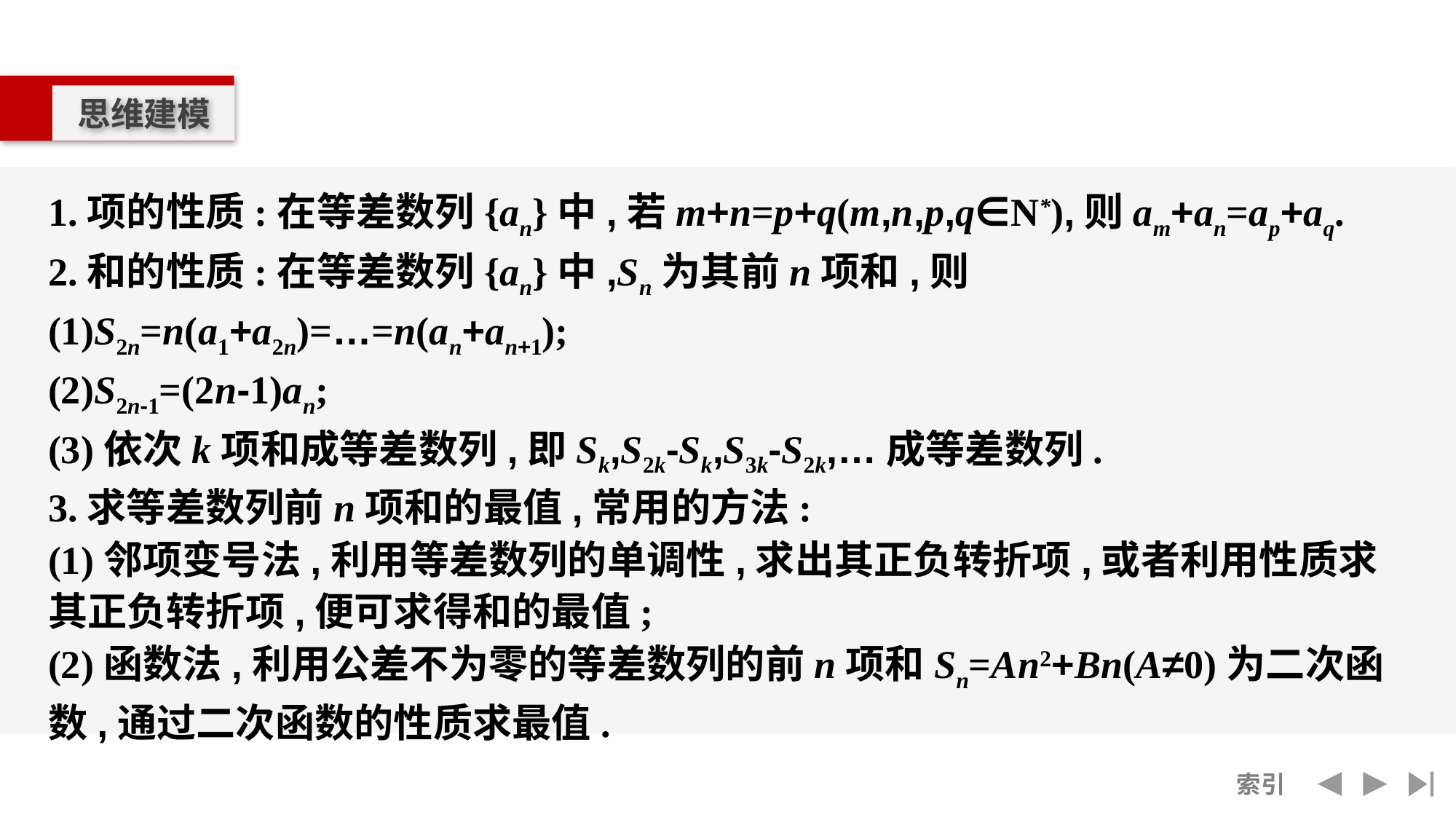

思维建模

1.项的性质:在等差数列{an}中,若m+n=p+q(m,n,p,q∈N*),则am+an=ap+aq.
2.和的性质:在等差数列{an}中,Sn为其前n项和,则
(1)S2n=n(a1+a2n)=…=n(an+an+1);
(2)S2n-1=(2n-1)an;
(3)依次k项和成等差数列,即Sk,S2k-Sk,S3k-S2k,…成等差数列.
3.求等差数列前n项和的最值,常用的方法:
(1)邻项变号法,利用等差数列的单调性,求出其正负转折项,或者利用性质求其正负转折项,便可求得和的最值;
(2)函数法,利用公差不为零的等差数列的前n项和Sn=An2+Bn(A≠0)为二次函数,通过二次函数的性质求最值.